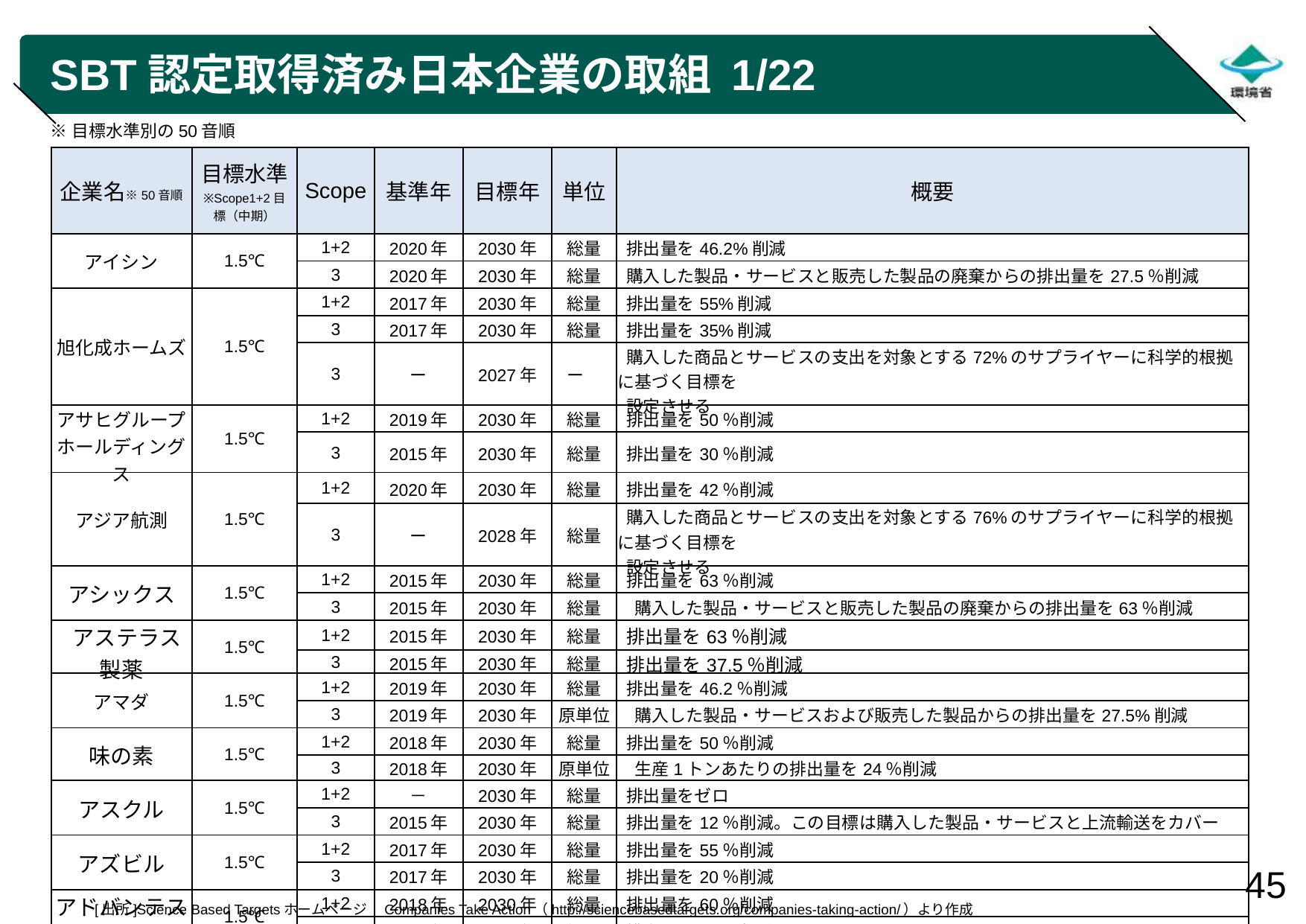

# SBT認定取得済み日本企業の取組 1/22
※目標水準別の50音順
| 企業名※50音順 | 目標水準 ※Scope1+2目標（中期） | Scope | 基準年 | 目標年 | 単位 | 概要 |
| --- | --- | --- | --- | --- | --- | --- |
| アイシン | 1.5℃ | 1+2 | 2020年 | 2030年 | 総量 | 排出量を46.2%削減 |
|  |  | 3 | 2020年 | 2030年 | 総量 | 購入した製品・サービスと販売した製品の廃棄からの排出量を27.5％削減 |
| 旭化成ホームズ | 1.5℃ | 1+2 | 2017年 | 2030年 | 総量 | 排出量を55%削減 |
|  |  | 3 | 2017年 | 2030年 | 総量 | 排出量を35%削減 |
|  |  | 3 | ー | 2027年 | ー | 購入した商品とサービスの支出を対象とする72%のサプライヤーに科学的根拠に基づく目標を 設定させる |
| アサヒグループホールディングス | 1.5℃ | 1+2 | 2019年 | 2030年 | 総量 | 排出量を50％削減 |
|  |  | 3 | 2015年 | 2030年 | 総量 | 排出量を30％削減 |
| アジア航測 | 1.5℃ | 1+2 | 2020年 | 2030年 | 総量 | 排出量を42％削減 |
|  |  | 3 | ー | 2028年 | 総量 | 購入した商品とサービスの支出を対象とする76%のサプライヤーに科学的根拠に基づく目標を 設定させる |
| アシックス | 1.5℃ | 1+2 | 2015年 | 2030年 | 総量 | 排出量を63％削減 |
|  |  | 3 | 2015年 | 2030年 | 総量 | 購入した製品・サービスと販売した製品の廃棄からの排出量を63％削減 |
| アステラス製薬 | 1.5℃ | 1+2 | 2015年 | 2030年 | 総量 | 排出量を63％削減 |
|  |  | 3 | 2015年 | 2030年 | 総量 | 排出量を37.5％削減 |
| アマダ | 1.5℃ | 1+2 | 2019年 | 2030年 | 総量 | 排出量を46.2％削減 |
|  |  | 3 | 2019年 | 2030年 | 原単位 | 購入した製品・サービスおよび販売した製品からの排出量を27.5%削減 |
| 味の素 | 1.5℃ | 1+2 | 2018年 | 2030年 | 総量 | 排出量を50％削減 |
|  |  | 3 | 2018年 | 2030年 | 原単位 | 生産1トンあたりの排出量を24％削減 |
| アスクル | 1.5℃ | 1+2 | － | 2030年 | 総量 | 排出量をゼロ |
|  |  | 3 | 2015年 | 2030年 | 総量 | 排出量を12％削減。この目標は購入した製品・サービスと上流輸送をカバー |
| アズビル | 1.5℃ | 1+2 | 2017年 | 2030年 | 総量 | 排出量を55％削減 |
|  |  | 3 | 2017年 | 2030年 | 総量 | 排出量を20％削減 |
| アドバンテスト | 1.5℃ | 1+2 | 2018年 | 2030年 | 総量 | 排出量を60％削減 |
|  |  | 3 | 2018年 | 2030年 | 総量 | 排出量を15％削減 |
[出所]Science Based Targetsホームページ　Companies Take Action（http://sciencebasedtargets.org/companies-taking-action/）より作成